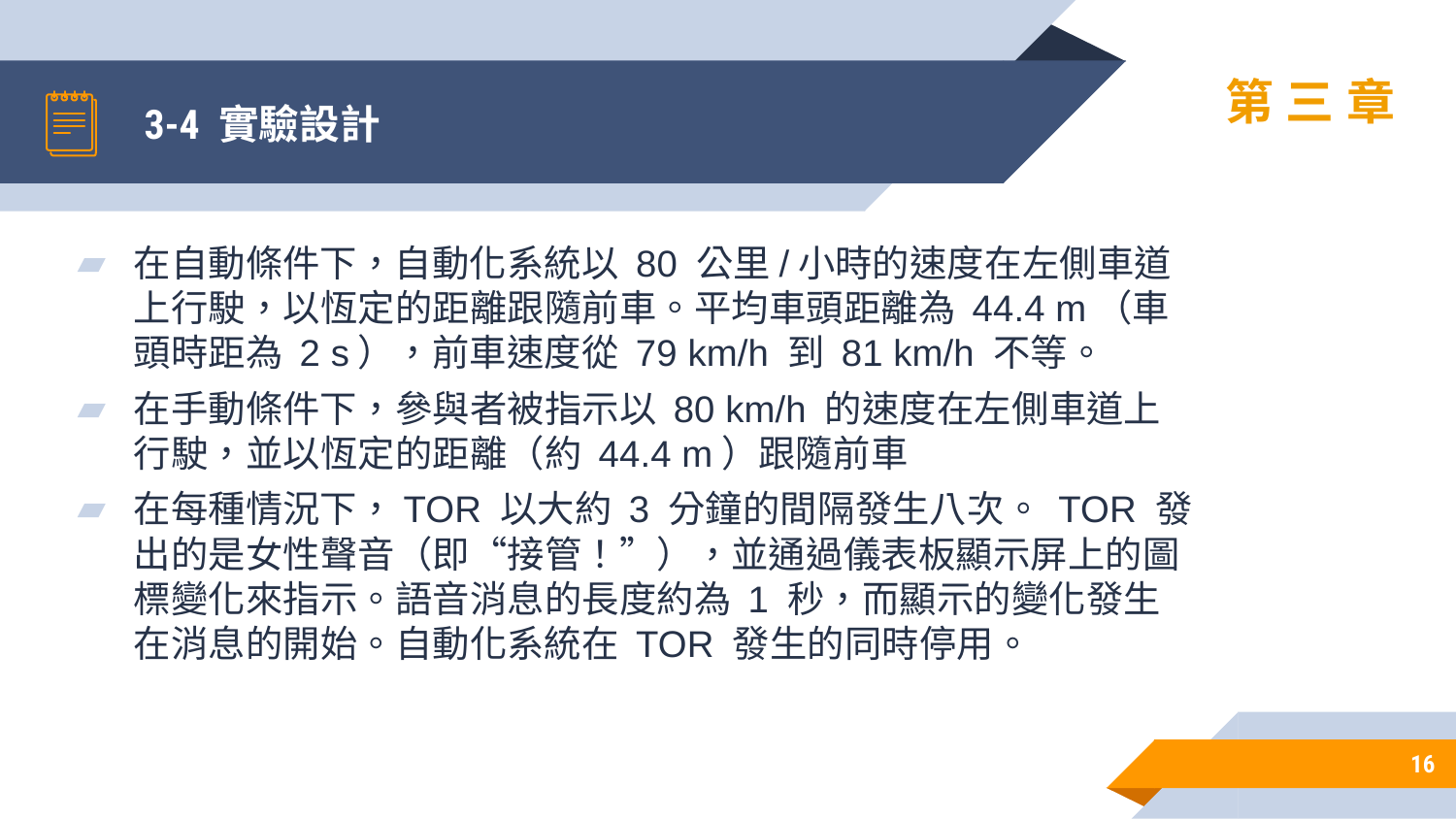

# 3-4 實驗設計
第三章

在自動條件下，自動化系統以 80 公里/小時的速度在左側車道上行駛，以恆定的距離跟隨前車。平均車頭距離為 44.4 m（車頭時距為 2 s），前車速度從 79 km/h 到 81 km/h 不等。
在手動條件下，參與者被指示以 80 km/h 的速度在左側車道上行駛，並以恆定的距離（約 44.4 m）跟隨前車
在每種情況下，TOR 以大約 3 分鐘的間隔發生八次。 TOR 發出的是女性聲音（即“接管！”），並通過儀表板顯示屏上的圖標變化來指示。語音消息的長度約為 1 秒，而顯示的變化發生在消息的開始。自動化系統在 TOR 發生的同時停用。

16